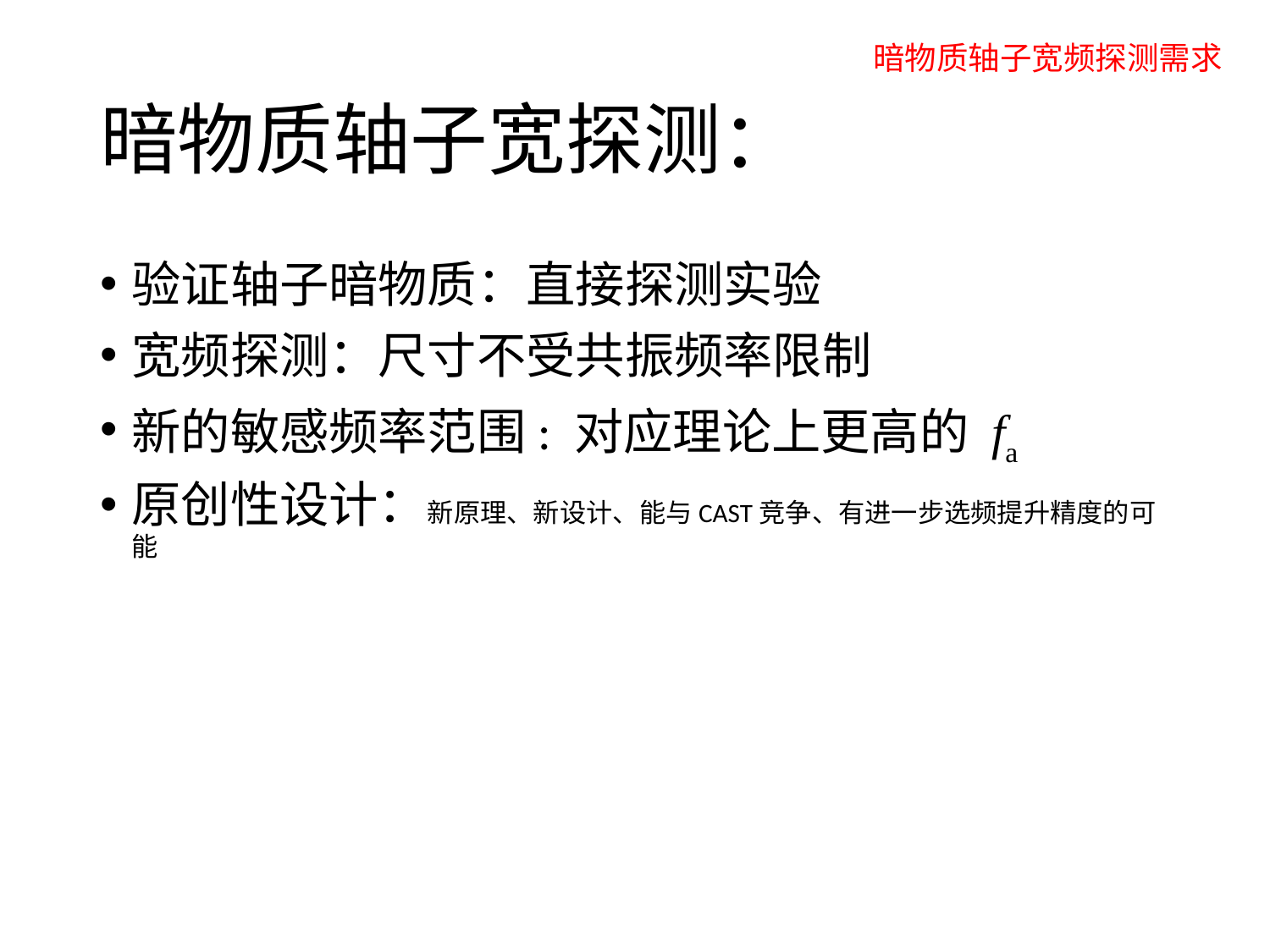

暗物质轴子宽频探测需求
# 暗物质轴子宽探测：
验证轴子暗物质：直接探测实验
宽频探测：尺寸不受共振频率限制
新的敏感频率范围: 对应理论上更高的 fa
原创性设计：新原理、新设计、能与CAST竞争、有进一步选频提升精度的可能